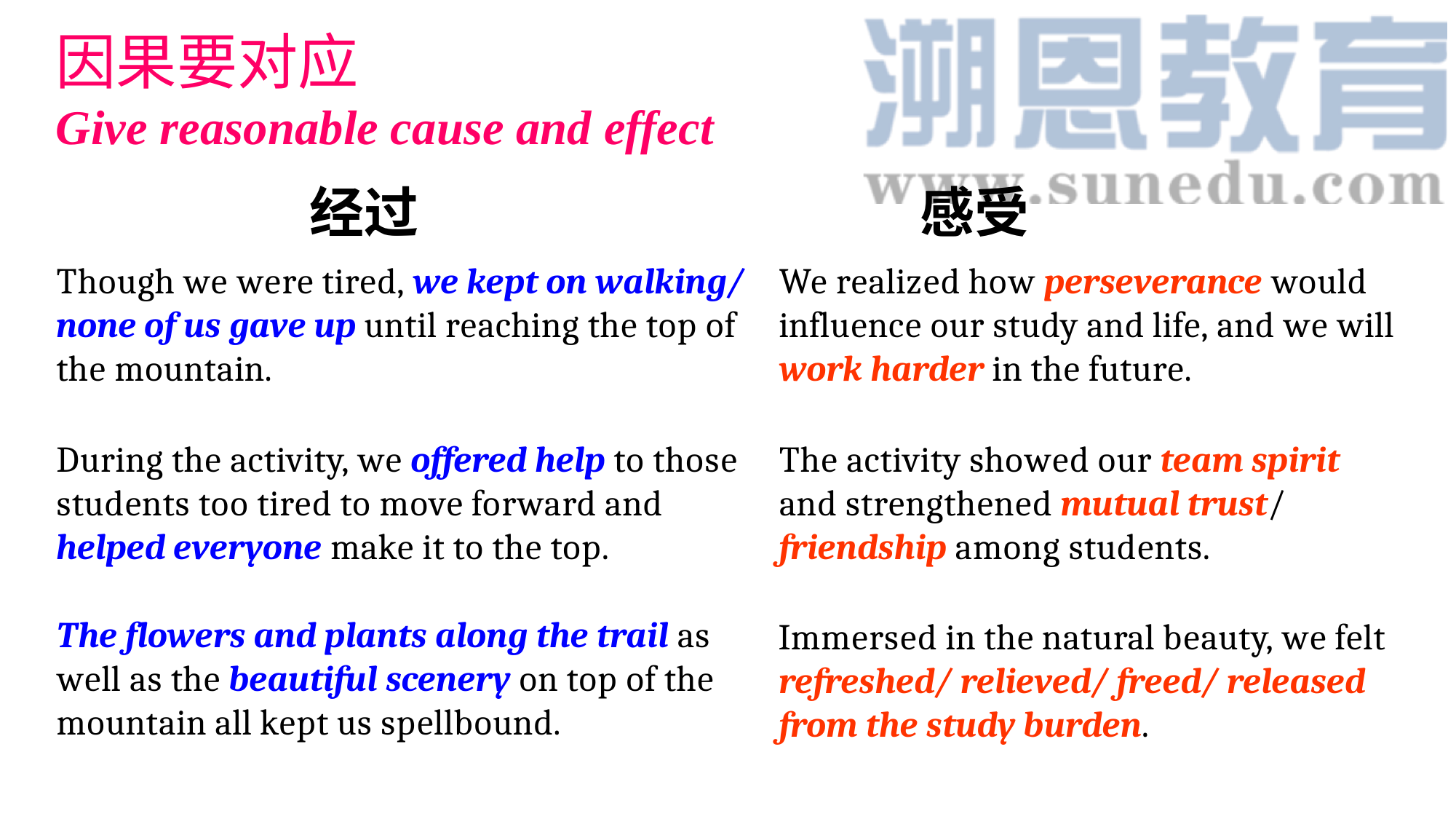

因果要对应
Give reasonable cause and effect
感受
经过
Though we were tired, we kept on walking/ none of us gave up until reaching the top of the mountain.
We realized how perseverance would influence our study and life, and we will work harder in the future.
During the activity, we offered help to those students too tired to move forward and helped everyone make it to the top.
The activity showed our team spirit and strengthened mutual trust/ friendship among students.
The flowers and plants along the trail as well as the beautiful scenery on top of the mountain all kept us spellbound.
Immersed in the natural beauty, we felt refreshed/ relieved/ freed/ released from the study burden.